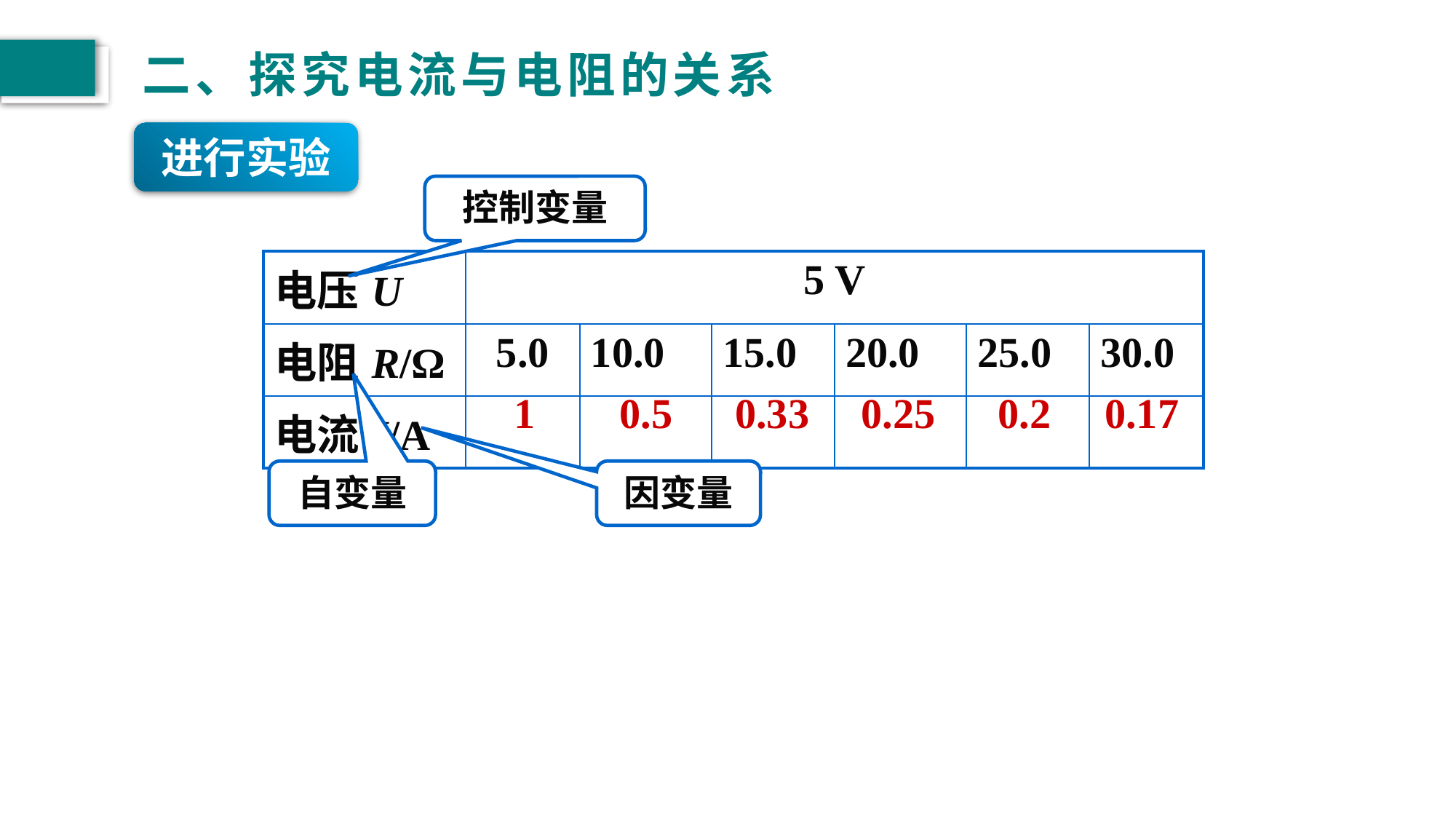

# 二、探究电流与电阻的关系
进行实验
控制变量
| 电压U | 5 V |  |  |  |  |  |
| --- | --- | --- | --- | --- | --- | --- |
| 电阻R/Ω | 5.0 | 10.0 | 15.0 | 20.0 | 25.0 | 30.0 |
| 电流I/A |  |  |  |  |  |  |
1
0.5
0.33
0.25
0.2
0.17
自变量
因变量